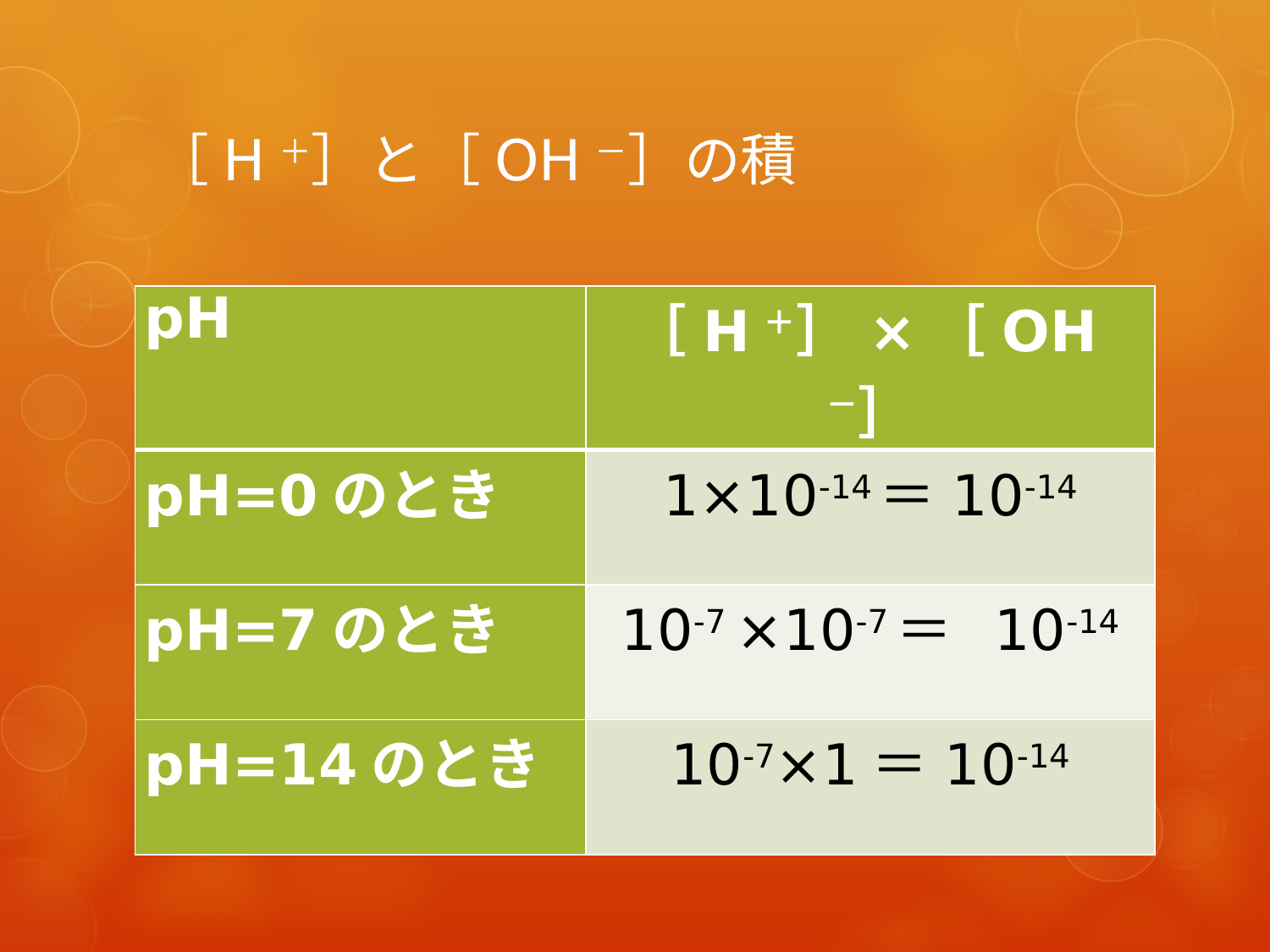

# ［H＋］と［OH－］の積
| pH | ［H＋］×［OH－］ |
| --- | --- |
| pH=0のとき | 1×10-14＝10-14 |
| pH=7のとき | 10-7 ×10-7＝　10-14 |
| pH=14のとき | 10-7×1＝10-14 |